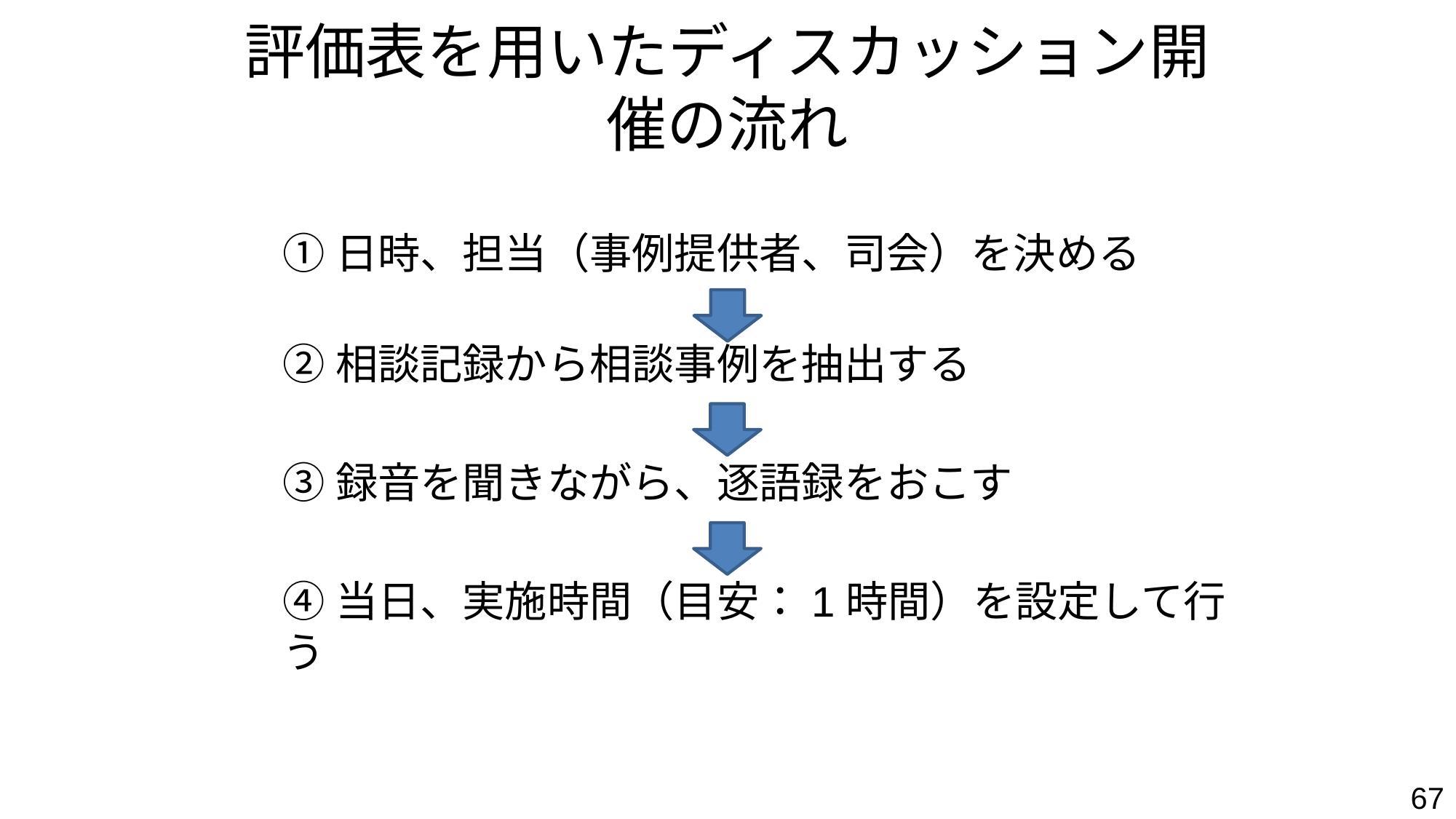

# 評価表を用いたディスカッション開催の流れ
①日時、担当（事例提供者、司会）を決める

②相談記録から相談事例を抽出する

③録音を聞きながら、逐語録をおこす

④当日、実施時間（目安：1時間）を設定して行う

67